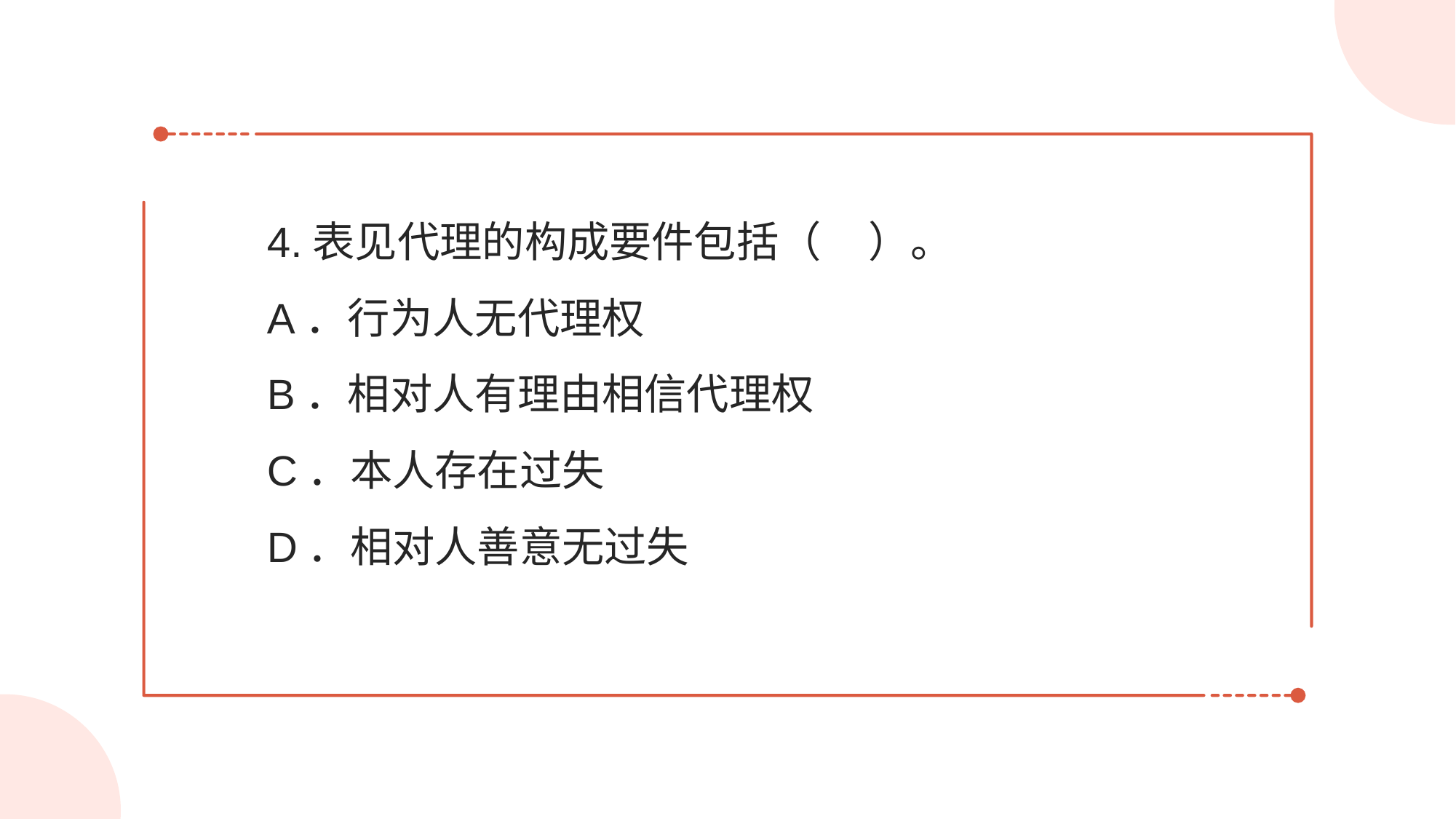

4.表见代理的构成要件包括（     ）。
A．行为人无代理权
B．相对人有理由相信代理权
C．本人存在过失
D．相对人善意无过失

#